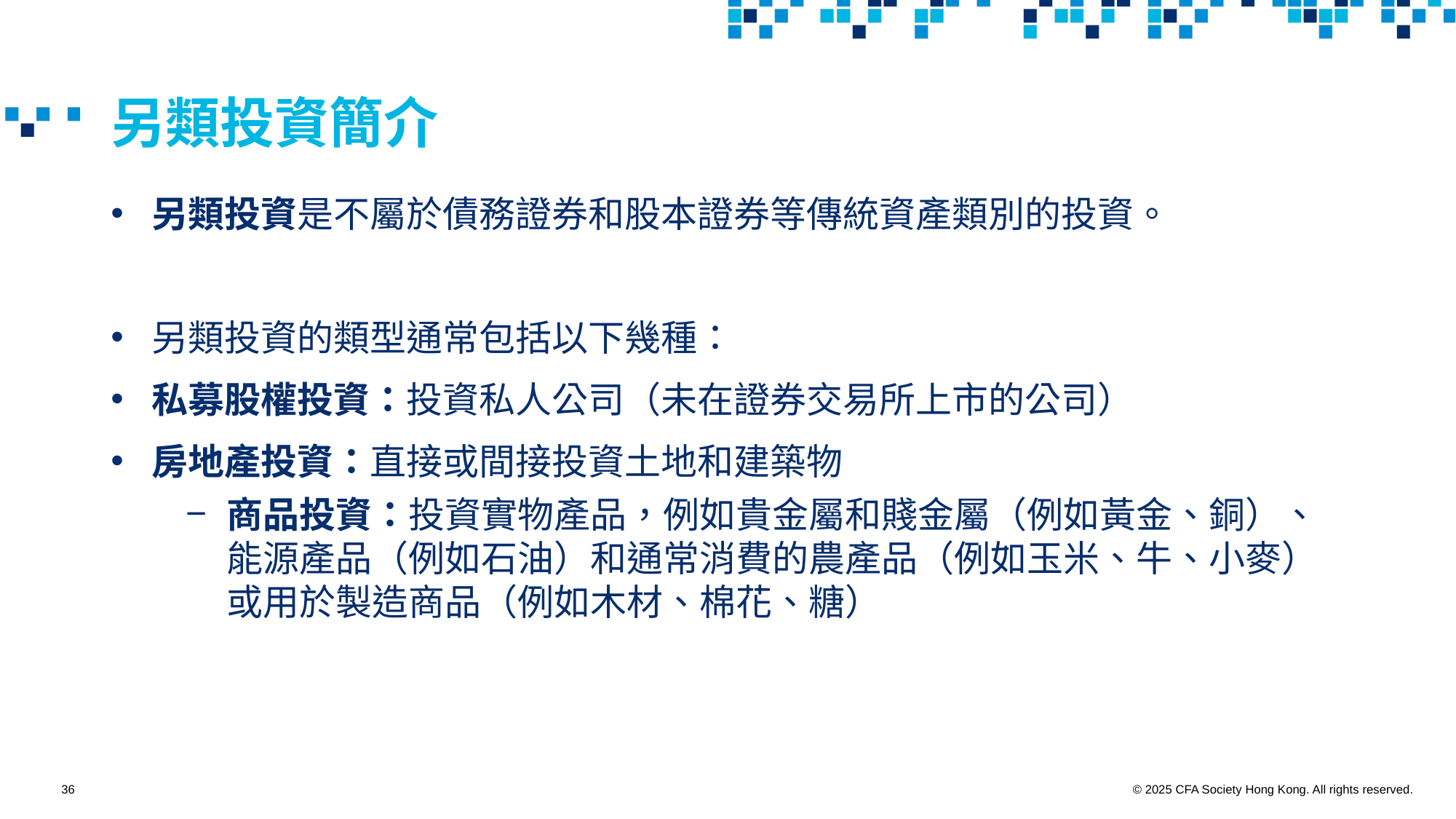

# 另類投資簡介
另類投資是不屬於債務證券和股本證券等傳統資產類別的投資。

另類投資的類型通常包括以下幾種：
私募股權投資：投資私人公司（未在證券交易所上市的公司）
房地產投資：直接或間接投資土地和建築物
商品投資：投資實物產品，例如貴金屬和賤金屬（例如黃金、銅）、能源產品（例如石油）和通常消費的農產品（例如玉米、牛、小麥）或用於製造商品（例如木材、棉花、糖）
36
© 2025 CFA Society Hong Kong. All rights reserved.